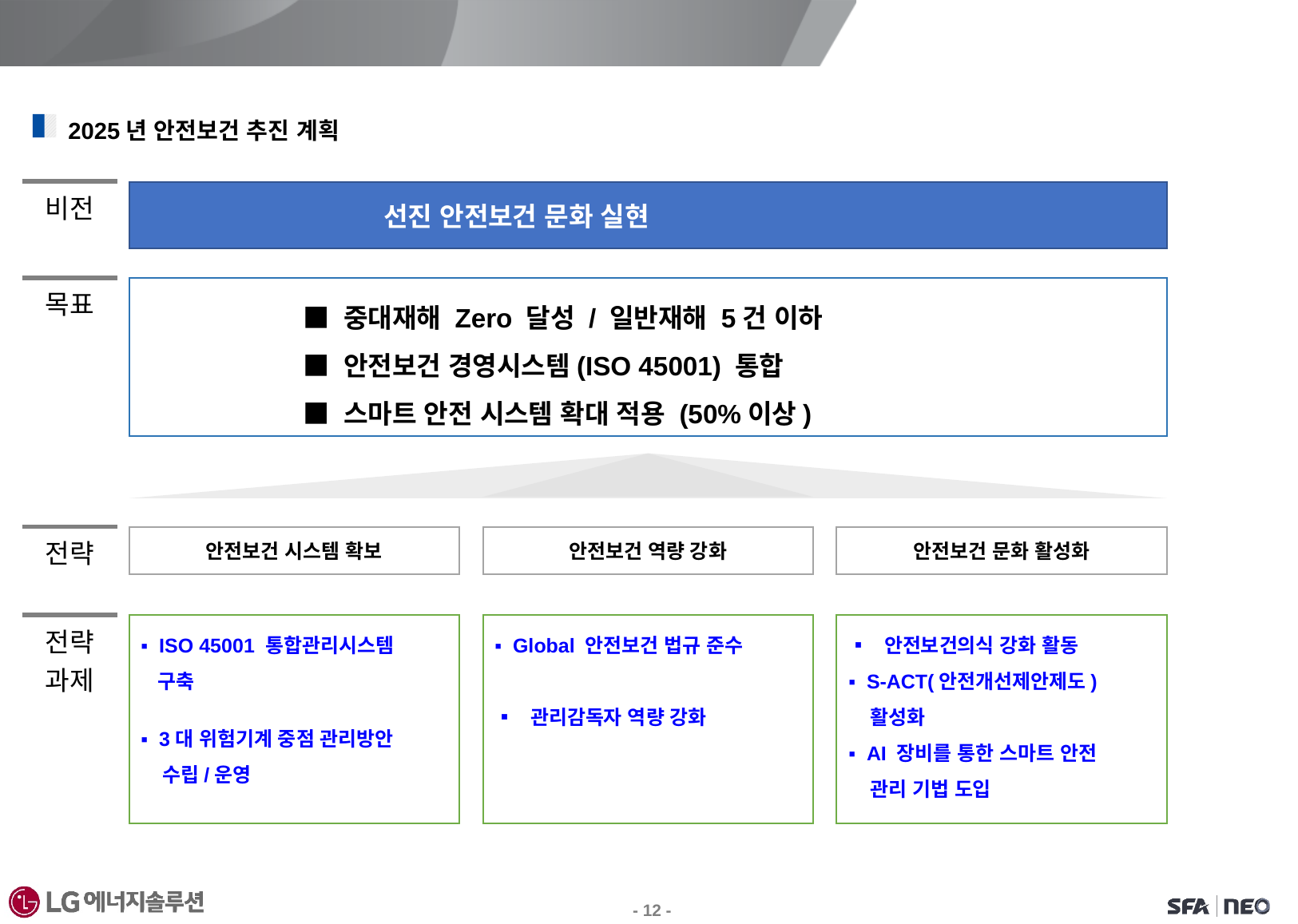

4. 안전 관리 계획
 2025년 안전보건 추진 계획

| 비전 |
| --- |
                                선진 안전보건 문화 실현
                      ■ 중대재해 Zero 달성 / 일반재해 5건 이하
                      ■ 안전보건 경영시스템(ISO 45001) 통합
                      ■ 스마트 안전 시스템 확대 적용 (50%이상)
| 목표 |
| --- |

| 전략 |
| --- |
안전보건 시스템 확보
안전보건 역량 강화
안전보건 문화 활성화
| 전략 과제 |
| --- |
▪  ISO 45001 통합관리시스템
   구축
▪  3대 위험기계 중점 관리방안
   수립/운영
▪  Global 안전보건 법규 준수
▪  관리감독자 역량 강화

▪  안전보건의식 강화 활동
▪  S-ACT(안전개선제안제도)
   활성화
▪  AI 장비를 통한 스마트 안전
   관리 기법 도입